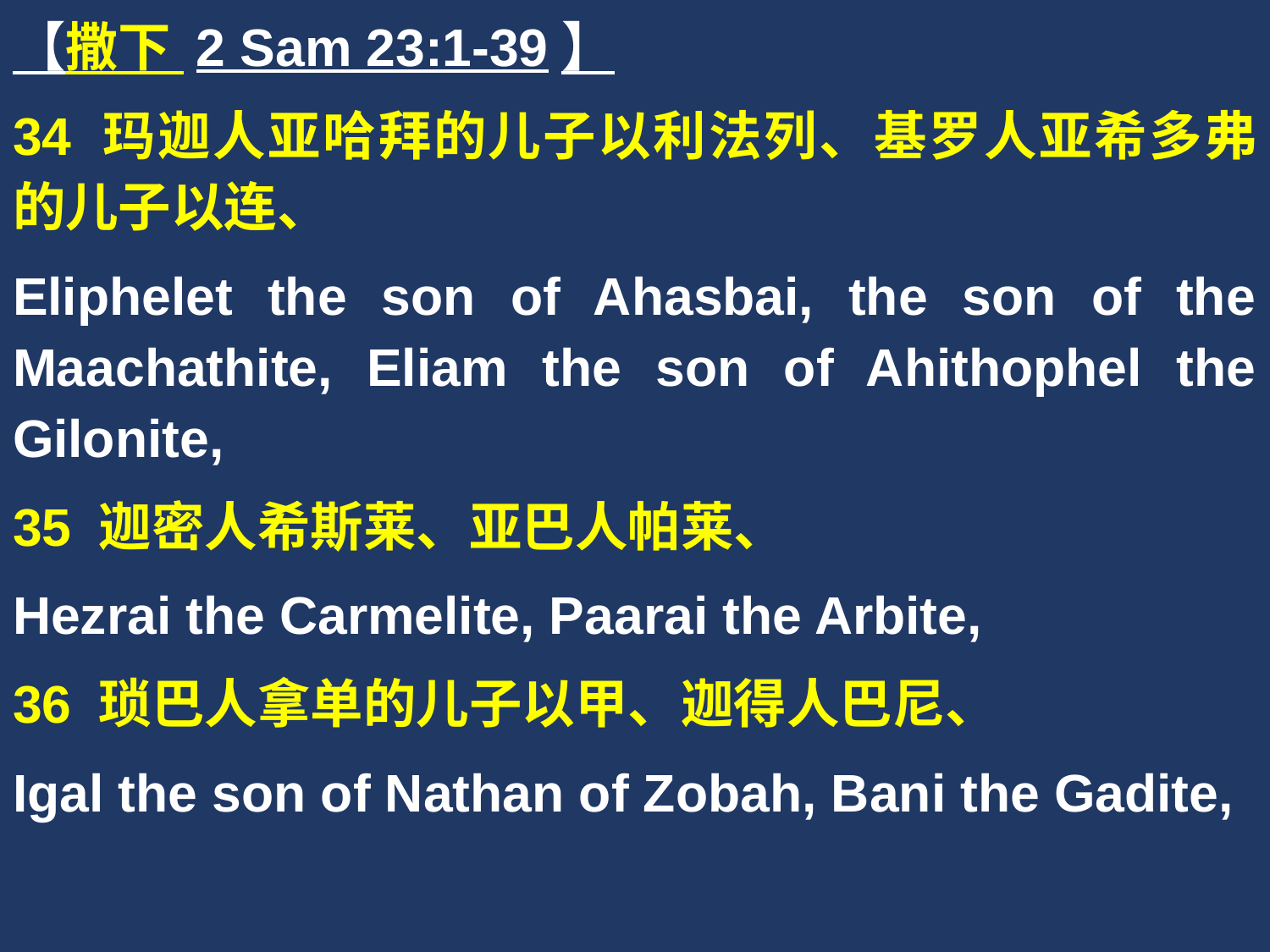

【撒下 2 Sam 23:1-39】
34 玛迦人亚哈拜的儿子以利法列、基罗人亚希多弗的儿子以连、
Eliphelet the son of Ahasbai, the son of the Maachathite, Eliam the son of Ahithophel the Gilonite,
35 迦密人希斯莱、亚巴人帕莱、
Hezrai the Carmelite, Paarai the Arbite,
36 琐巴人拿单的儿子以甲、迦得人巴尼、
Igal the son of Nathan of Zobah, Bani the Gadite,